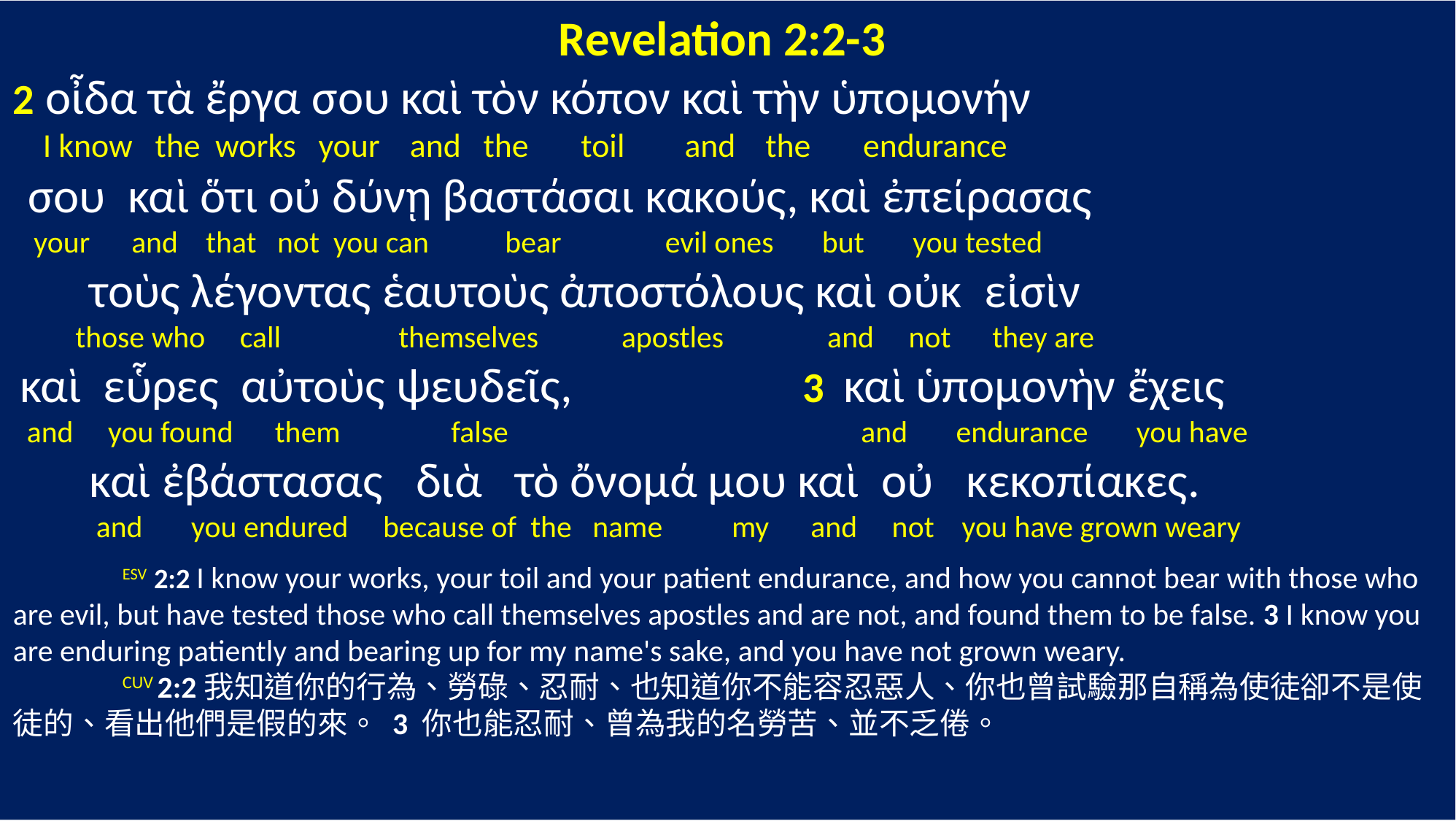

Revelation 2:2-3
2 οἶδα τὰ ἔργα σου καὶ τὸν κόπον καὶ τὴν ὑπομονήν
    I know   the  works   your    and   the       toil        and    the       endurance
  σου  καὶ ὅτι οὐ δύνῃ βαστάσαι κακούς, καὶ ἐπείρασας
   your      and    that   not  you can           bear               evil ones       but       you tested
       τοὺς λέγοντας ἑαυτοὺς ἀποστόλους καὶ οὐκ  εἰσὶν
         those who     call                 themselves            apostles               and     not      they are
 καὶ  εὗρες  αὐτοὺς ψευδεῖς,                     3  καὶ ὑπομονὴν ἔχεις
  and     you found      them                false                                                   and       endurance       you have
       καὶ ἐβάστασας   διὰ   τὸ ὄνομά μου καὶ  οὐ   κεκοπίακες.
            and       you endured     because of  the   name          my      and     not    you have grown weary

	ESV  2:2 I know your works, your toil and your patient endurance, and how you cannot bear with those who are evil, but have tested those who call themselves apostles and are not, and found them to be false. 3 I know you are enduring patiently and bearing up for my name's sake, and you have not grown weary.
	CUV 2:2我知道你的行為、勞碌、忍耐、也知道你不能容忍惡人、你也曾試驗那自稱為使徒卻不是使徒的、看出他們是假的來。 3 你也能忍耐、曾為我的名勞苦、並不乏倦。